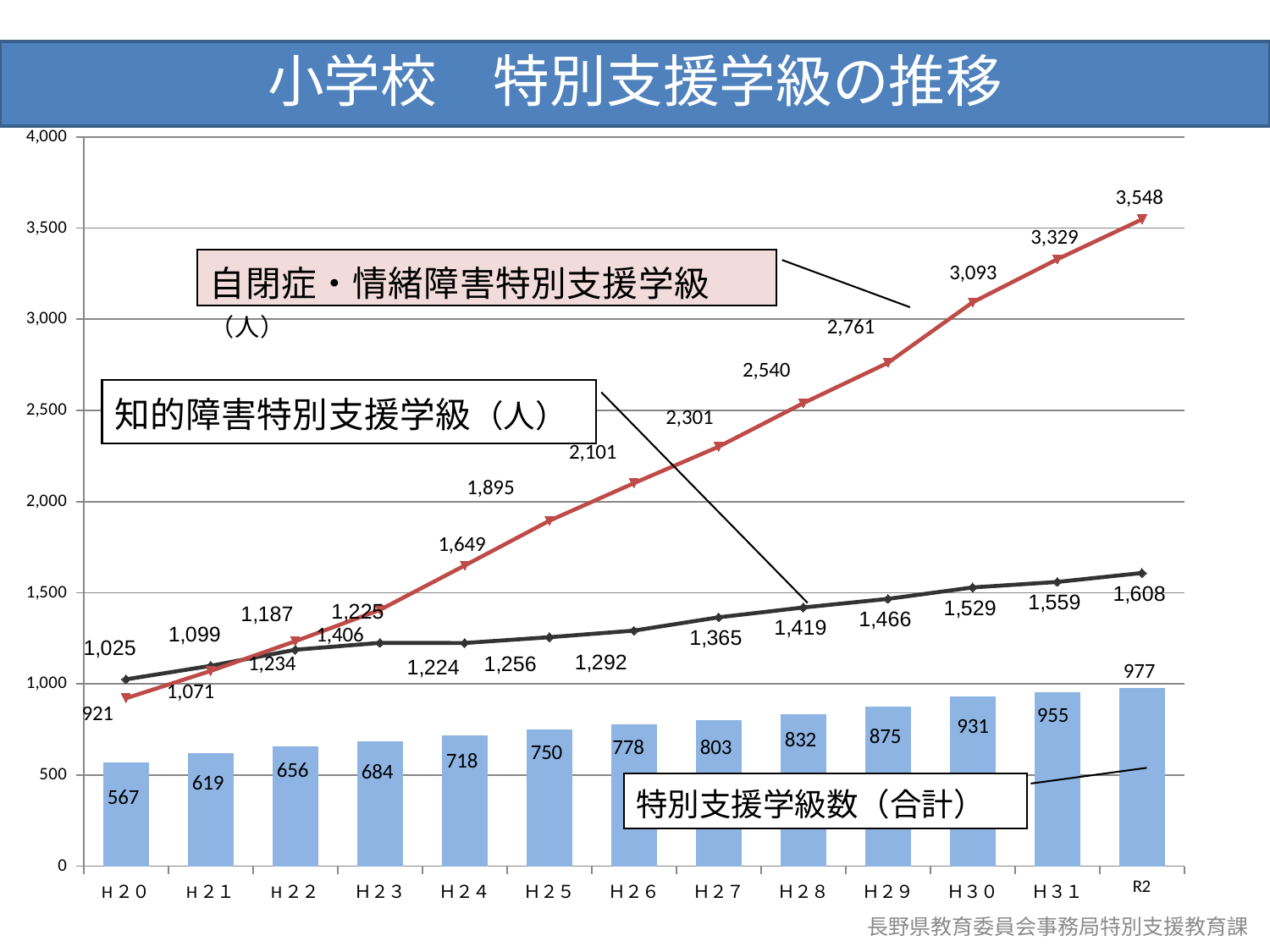

小学校　特別支援学級の推移

### Chart

| Category | 学級数 | 知的障害 | 自閉症・情緒障害 |
|---|---|---|---|
| H２０ | 567.0 | 1025.0 | 921.0 |
| H２１ | 619.0 | 1099.0 | 1071.0 |
| H２２ | 656.0 | 1187.0 | 1234.0 |
| Ｈ２３ | 684.0 | 1225.0 | 1406.0 |
| Ｈ２４ | 718.0 | 1224.0 | 1649.0 |
| Ｈ２５ | 750.0 | 1256.0 | 1895.0 |
| Ｈ２６ | 778.0 | 1292.0 | 2101.0 |
| Ｈ２７ | 803.0 | 1365.0 | 2301.0 |
| Ｈ２８ | 832.0 | 1419.0 | 2540.0 |
| Ｈ２９ | 875.0 | 1466.0 | 2761.0 |
| Ｈ３０ | 931.0 | 1529.0 | 3093.0 |
| Ｈ３１ | 955.0 | 1559.0 | 3329.0 |
| R2 | 977.0 | 1608.0 | 3548.0 |
長野県教育委員会事務局特別支援教育課